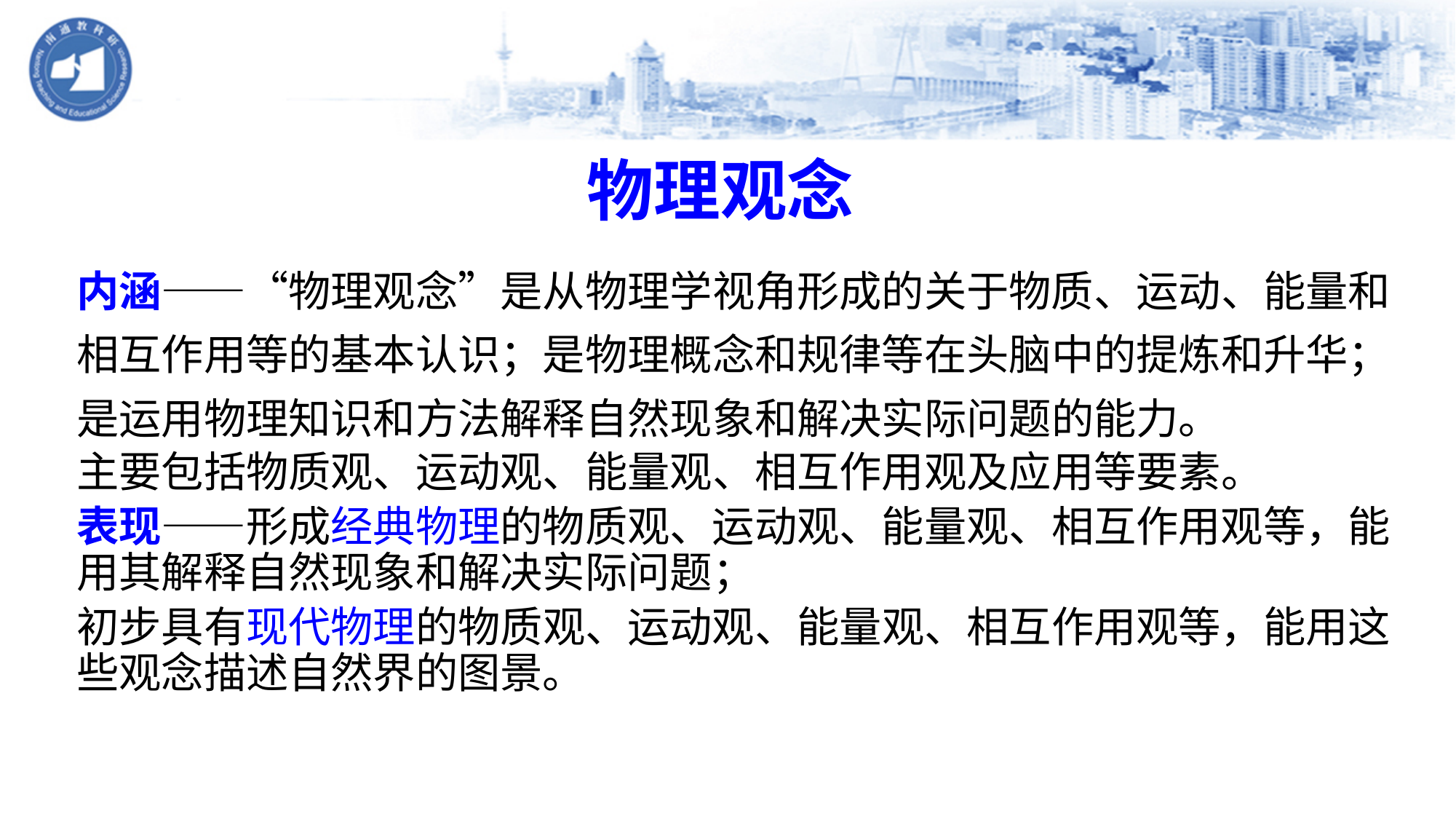

# 物理观念
内涵——“物理观念”是从物理学视角形成的关于物质、运动、能量和相互作用等的基本认识；是物理概念和规律等在头脑中的提炼和升华；是运用物理知识和方法解释自然现象和解决实际问题的能力。
主要包括物质观、运动观、能量观、相互作用观及应用等要素。
表现——形成经典物理的物质观、运动观、能量观、相互作用观等，能用其解释自然现象和解决实际问题；
初步具有现代物理的物质观、运动观、能量观、相互作用观等，能用这些观念描述自然界的图景。